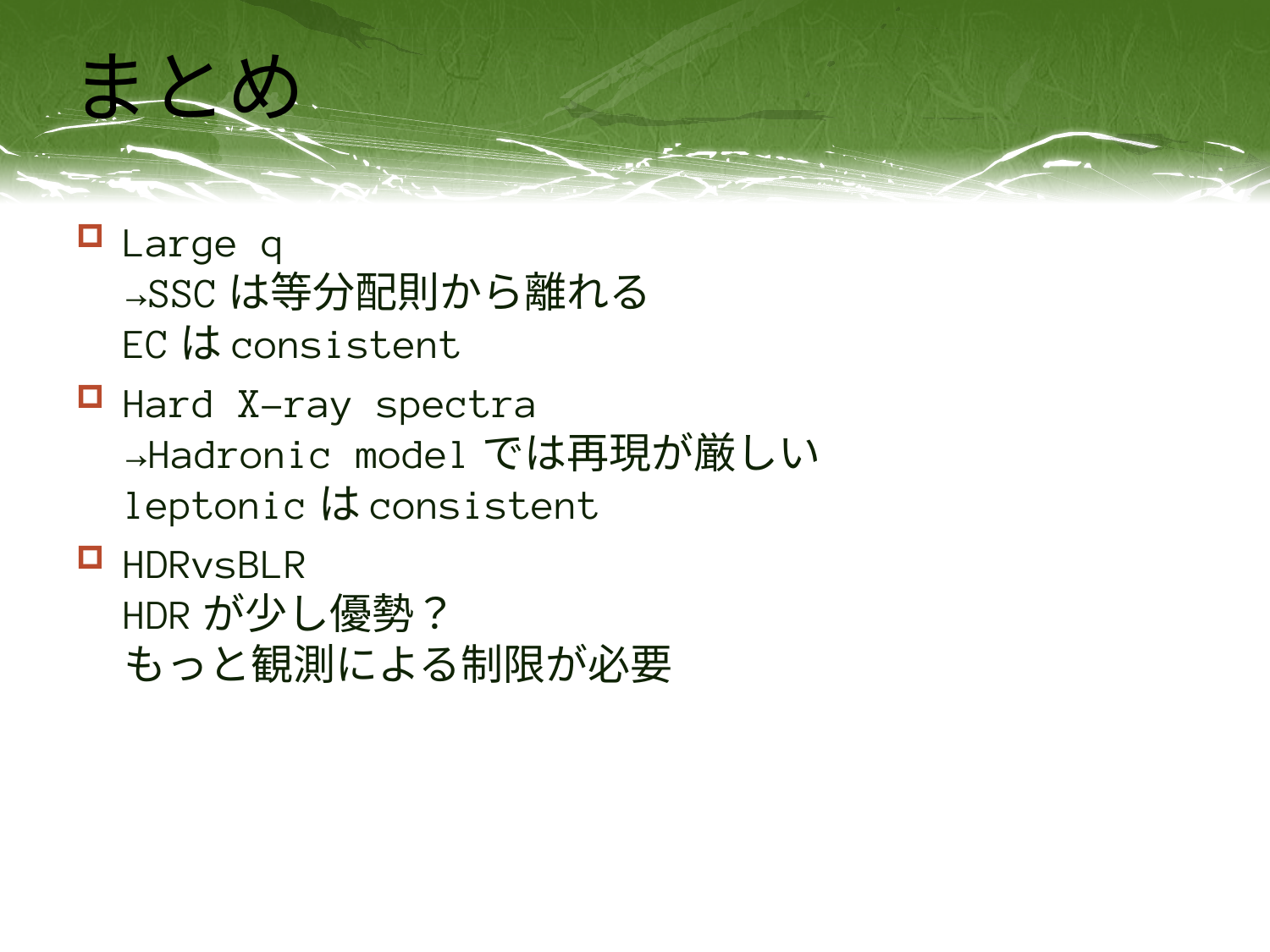

# まとめ
Large q
→SSCは等分配則から離れる
ECはconsistent
Hard X-ray spectra
→Hadronic modelでは再現が厳しい
leptonicはconsistent
HDRvsBLR
HDRが少し優勢？
もっと観測による制限が必要